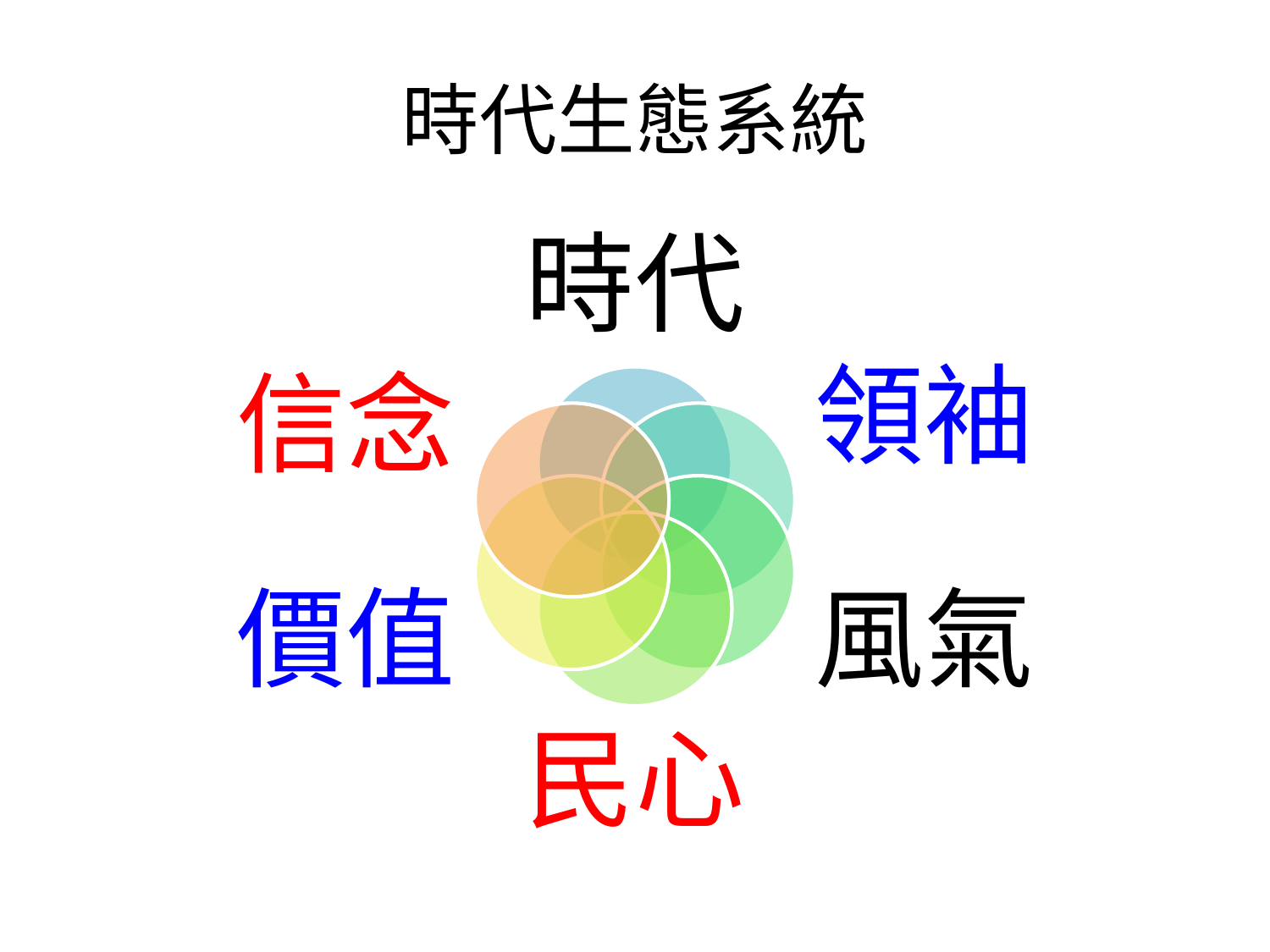

# 時代生態系統
時代
領袖
風氣
民心
價值
信念